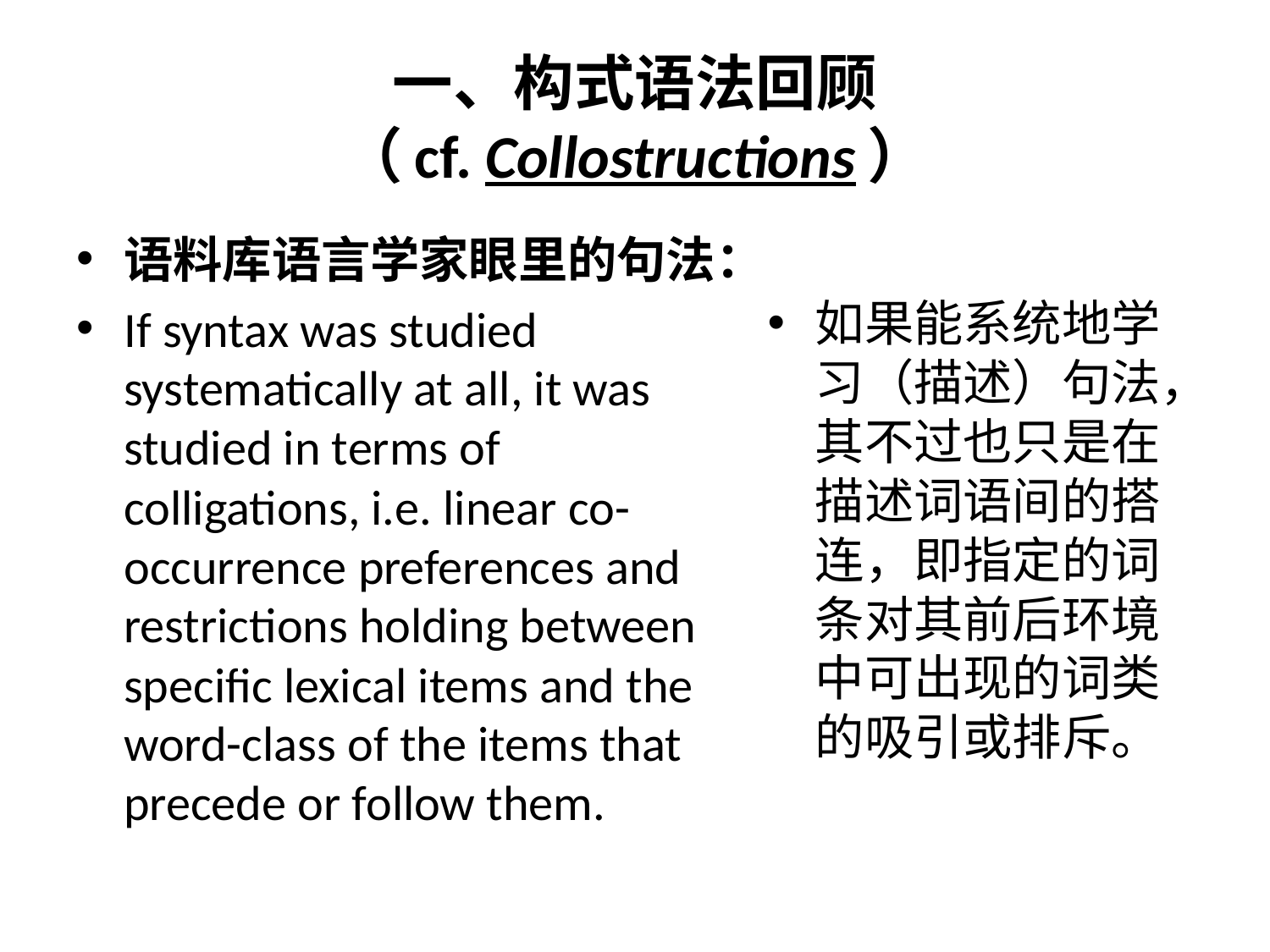

# 一、构式语法回顾 （cf. Collostructions）
语料库语言学家眼里的句法：
If syntax was studied systematically at all, it was studied in terms of colligations, i.e. linear co-occurrence preferences and restrictions holding between specific lexical items and the word-class of the items that precede or follow them.
如果能系统地学习（描述）句法，其不过也只是在描述词语间的搭连，即指定的词条对其前后环境中可出现的词类的吸引或排斥。